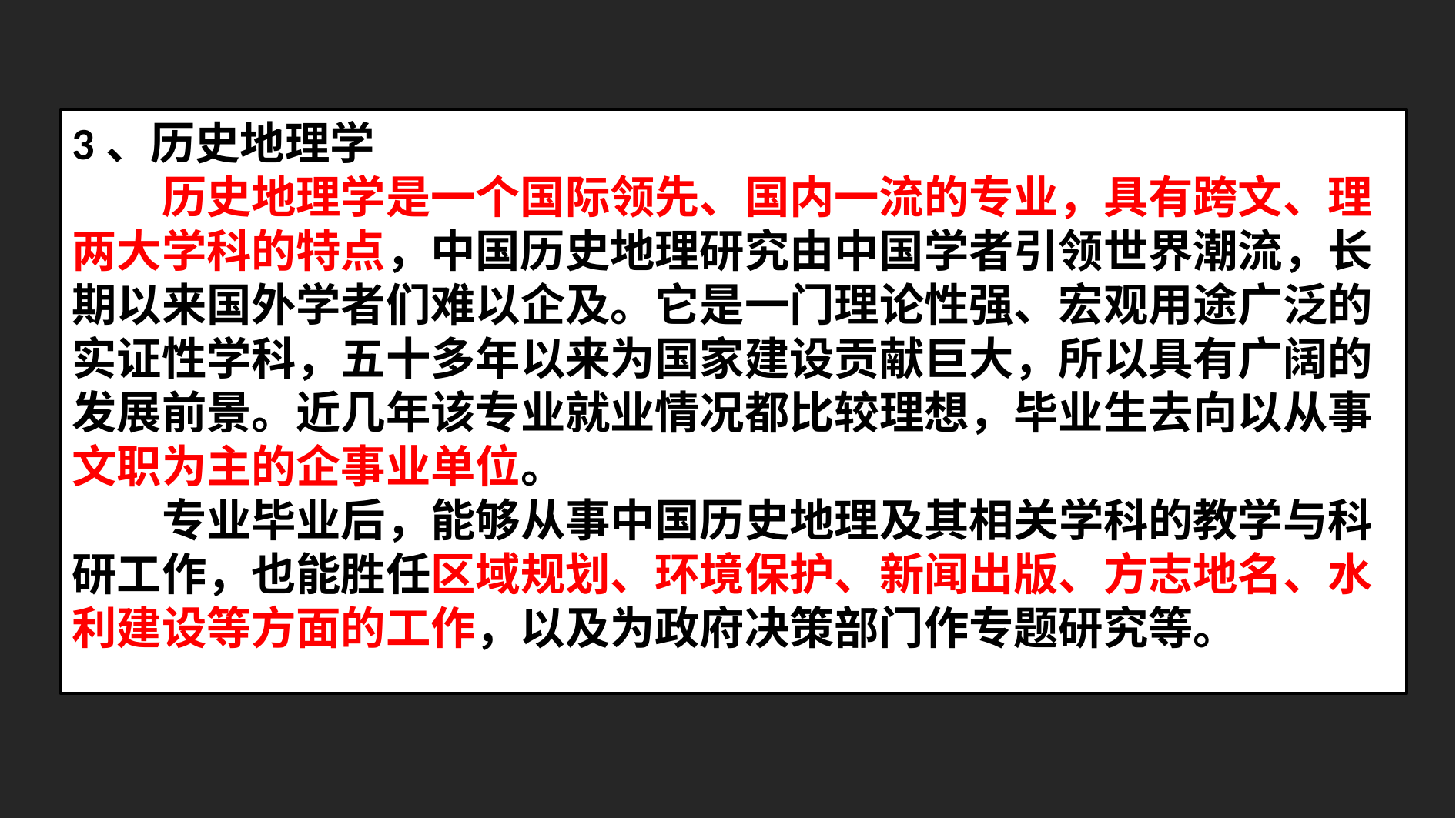

3、历史地理学
　　历史地理学是一个国际领先、国内一流的专业，具有跨文、理两大学科的特点，中国历史地理研究由中国学者引领世界潮流，长期以来国外学者们难以企及。它是一门理论性强、宏观用途广泛的实证性学科，五十多年以来为国家建设贡献巨大，所以具有广阔的发展前景。近几年该专业就业情况都比较理想，毕业生去向以从事文职为主的企事业单位。
　　专业毕业后，能够从事中国历史地理及其相关学科的教学与科研工作，也能胜任区域规划、环境保护、新闻出版、方志地名、水利建设等方面的工作，以及为政府决策部门作专题研究等。